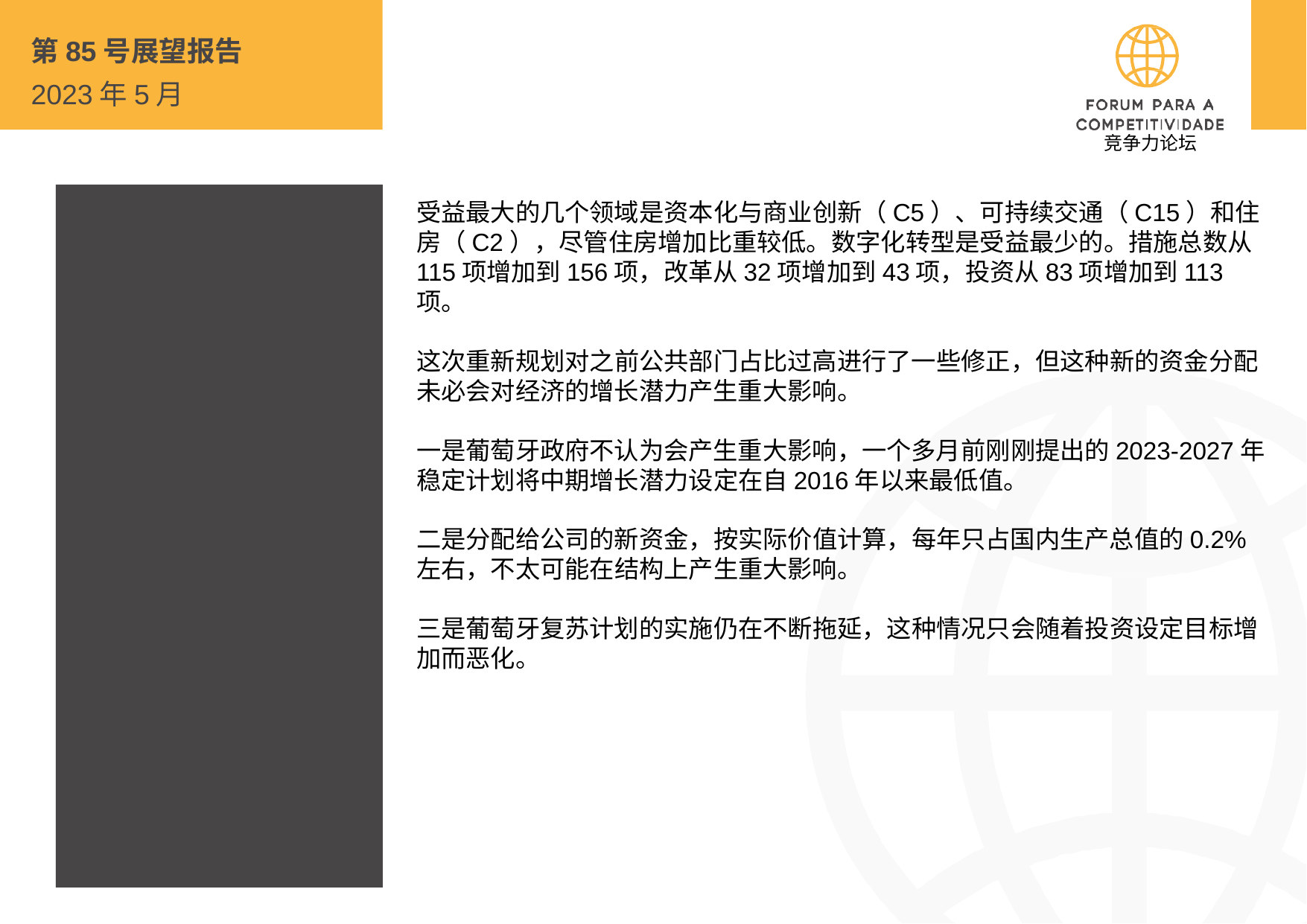

第85号展望报告
2023年5月
   竞争力论坛

受益最大的几个领域是资本化与商业创新（C5）、可持续交通（C15）和住房（C2），尽管住房增加比重较低。数字化转型是受益最少的。措施总数从115项增加到156项，改革从32项增加到43项，投资从83项增加到113项。

这次重新规划对之前公共部门占比过高进行了一些修正，但这种新的资金分配未必会对经济的增长潜力产生重大影响。

一是葡萄牙政府不认为会产生重大影响，一个多月前刚刚提出的2023-2027年稳定计划将中期增长潜力设定在自2016年以来最低值。

二是分配给公司的新资金，按实际价值计算，每年只占国内生产总值的0.2%左右，不太可能在结构上产生重大影响。

三是葡萄牙复苏计划的实施仍在不断拖延，这种情况只会随着投资设定目标增加而恶化。